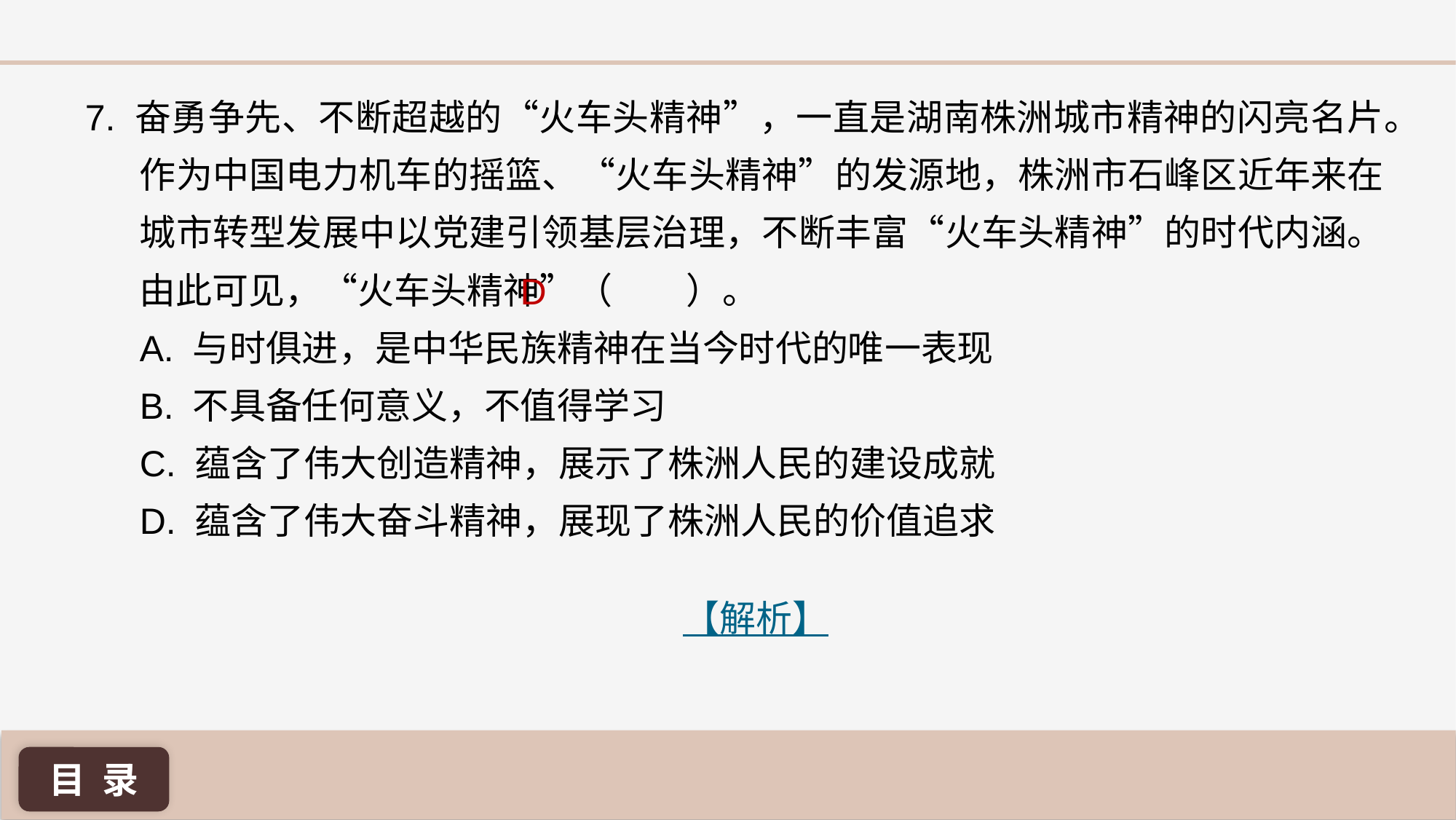

7. 奋勇争先、不断超越的“火车头精神”，一直是湖南株洲城市精神的闪亮名片。作为中国电力机车的摇篮、“火车头精神”的发源地，株洲市石峰区近年来在城市转型发展中以党建引领基层治理，不断丰富“火车头精神”的时代内涵。由此可见，“火车头精神”（         ）。
A. 与时俱进，是中华民族精神在当今时代的唯一表现
B. 不具备任何意义，不值得学习
C. 蕴含了伟大创造精神，展示了株洲人民的建设成就
D. 蕴含了伟大奋斗精神，展现了株洲人民的价值追求
D
【解析】